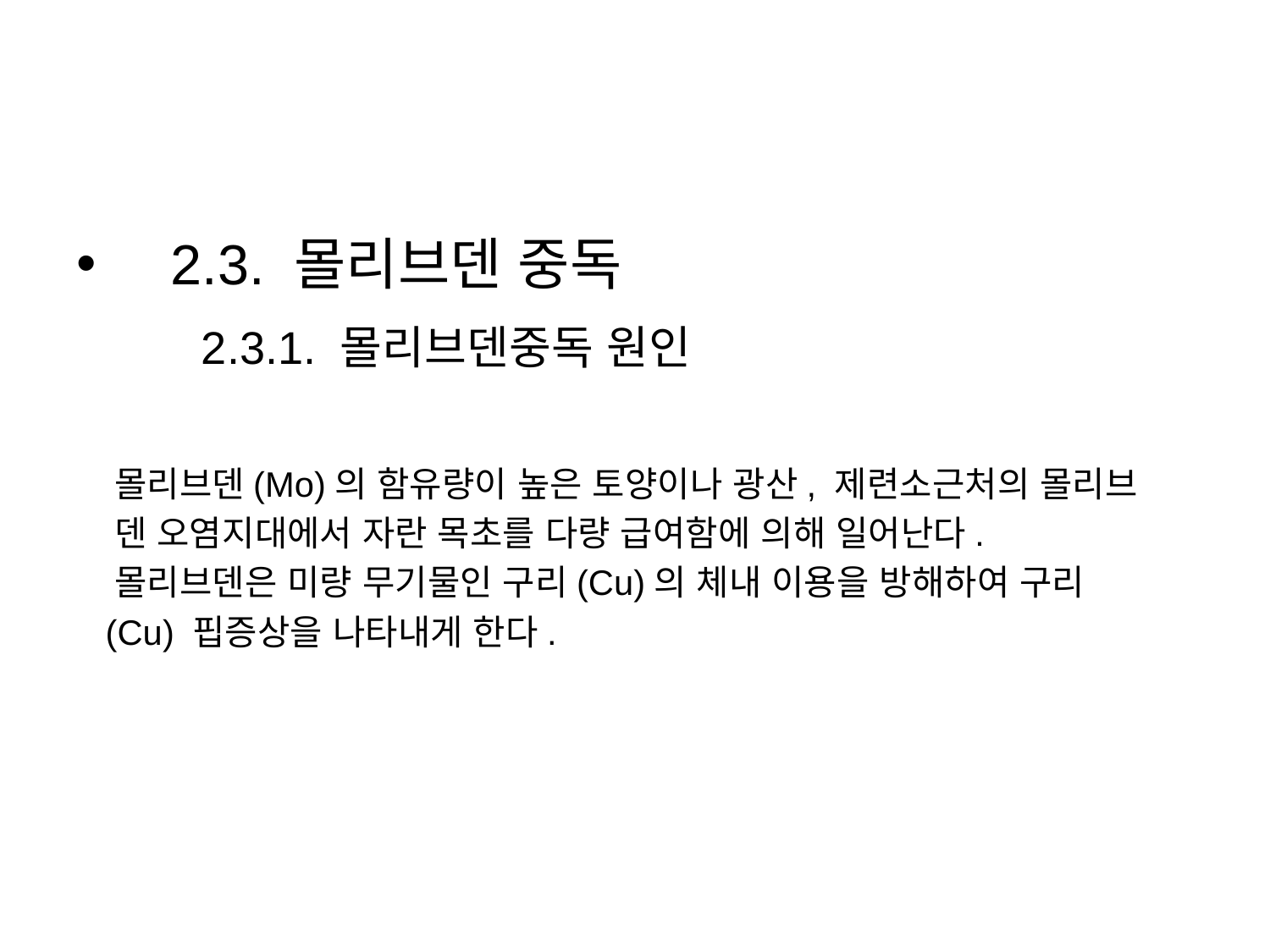

2.3. 몰리브덴 중독
        2.3.1. 몰리브덴중독 원인

   몰리브덴(Mo)의 함유량이 높은 토양이나 광산, 제련소근처의 몰리브
   덴 오염지대에서 자란 목초를 다량 급여함에 의해 일어난다.
   몰리브덴은 미량 무기물인 구리(Cu)의 체내 이용을 방해하여 구리
   (Cu) 핍증상을 나타내게 한다.